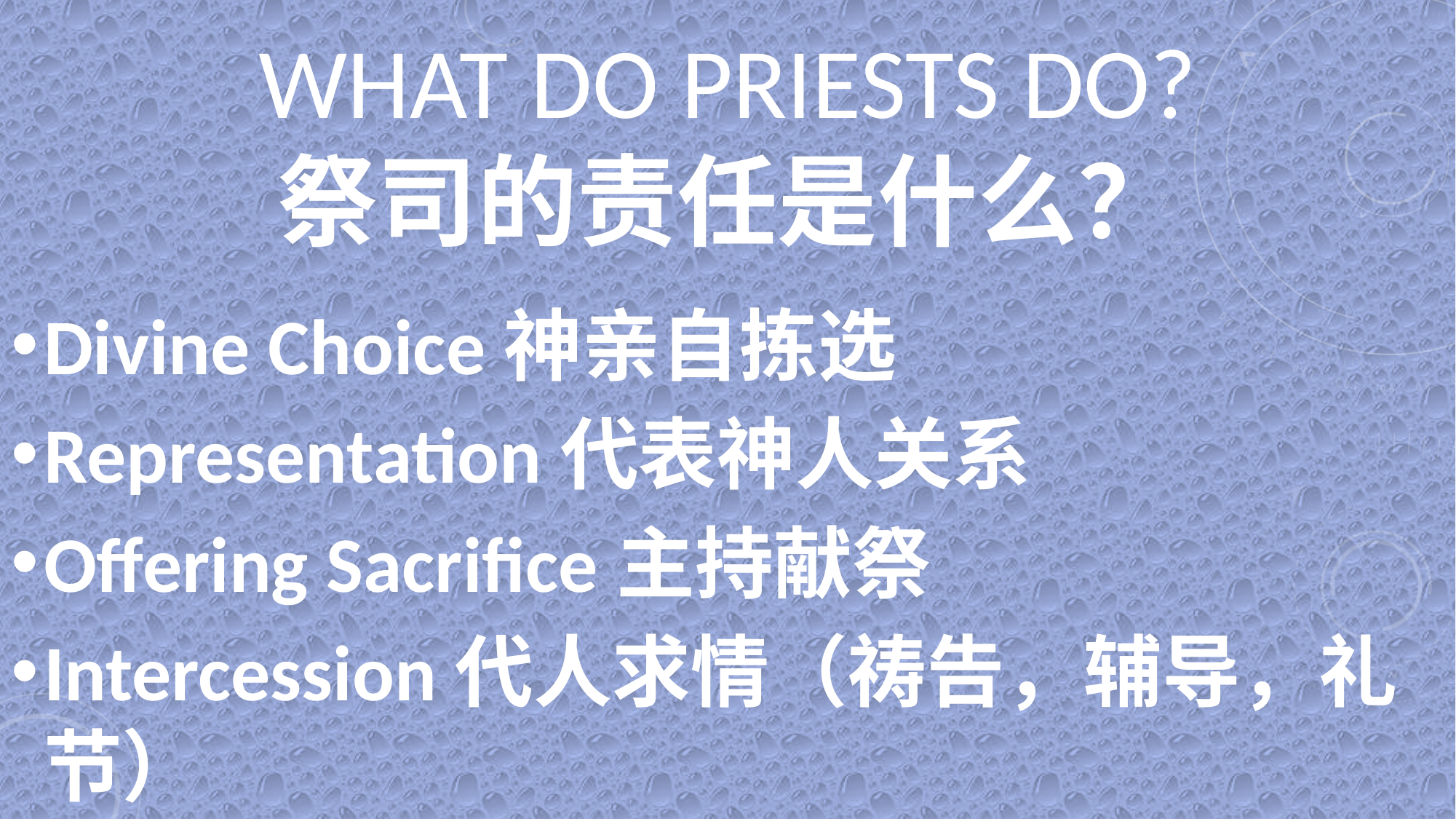

# WHAT DO PRIESTS DO? 祭司的责任是什么？
Divine Choice神亲自拣选
Representation代表神人关系
Offering Sacrifice主持献祭
Intercession代人求情（祷告，辅导，礼节）